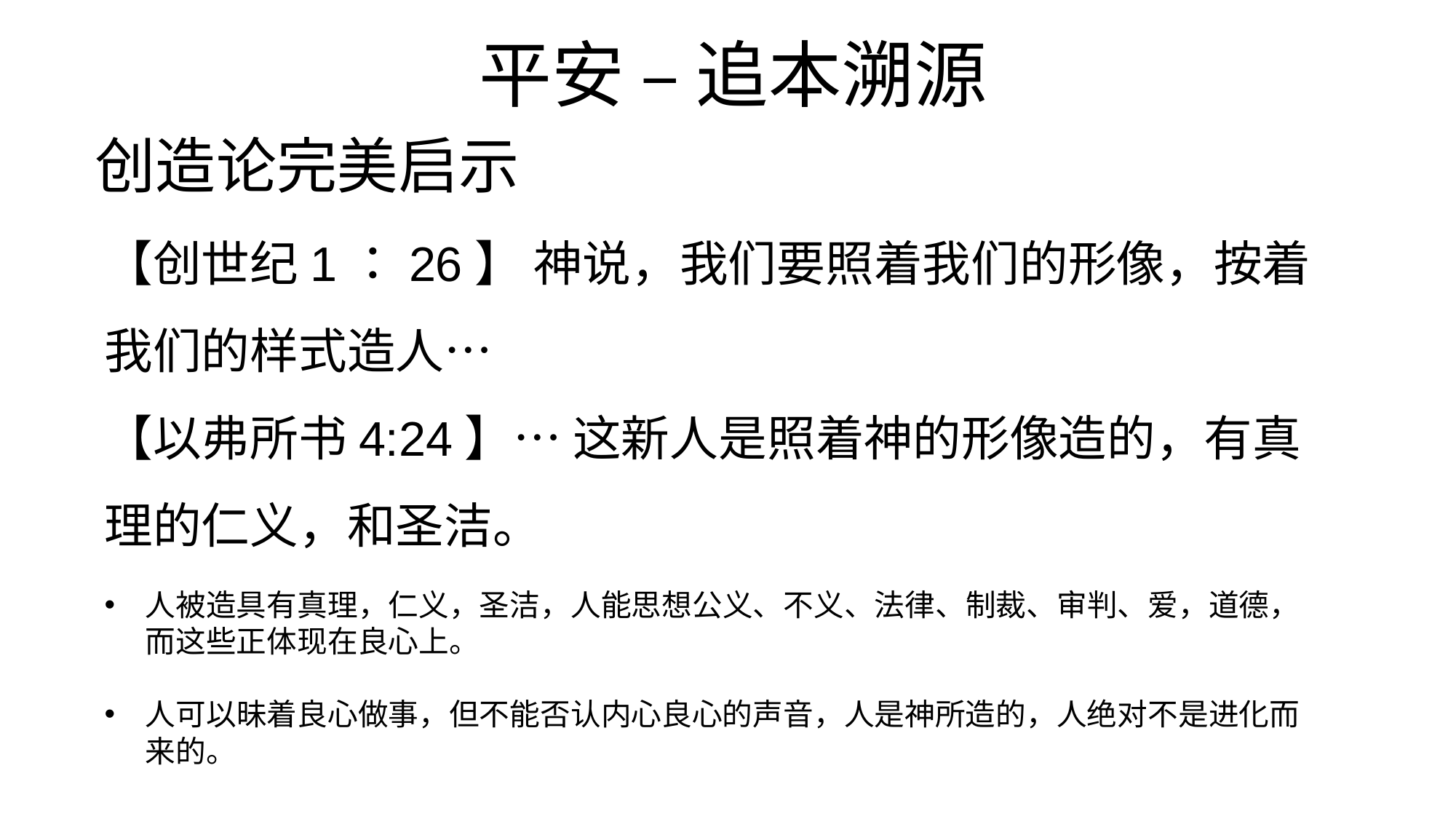

平安 – 追本溯源
创造论完美启示
【创世纪1：26】 神说，我们要照着我们的形像，按着我们的样式造人…
【以弗所书4:24】… 这新人是照着神的形像造的，有真理的仁义，和圣洁。
人被造具有真理，仁义，圣洁，人能思想公义、不义、法律、制裁、审判、爱，道德，而这些正体现在良心上。

人可以昧着良心做事，但不能否认内心良心的声音，人是神所造的，人绝对不是进化而来的。